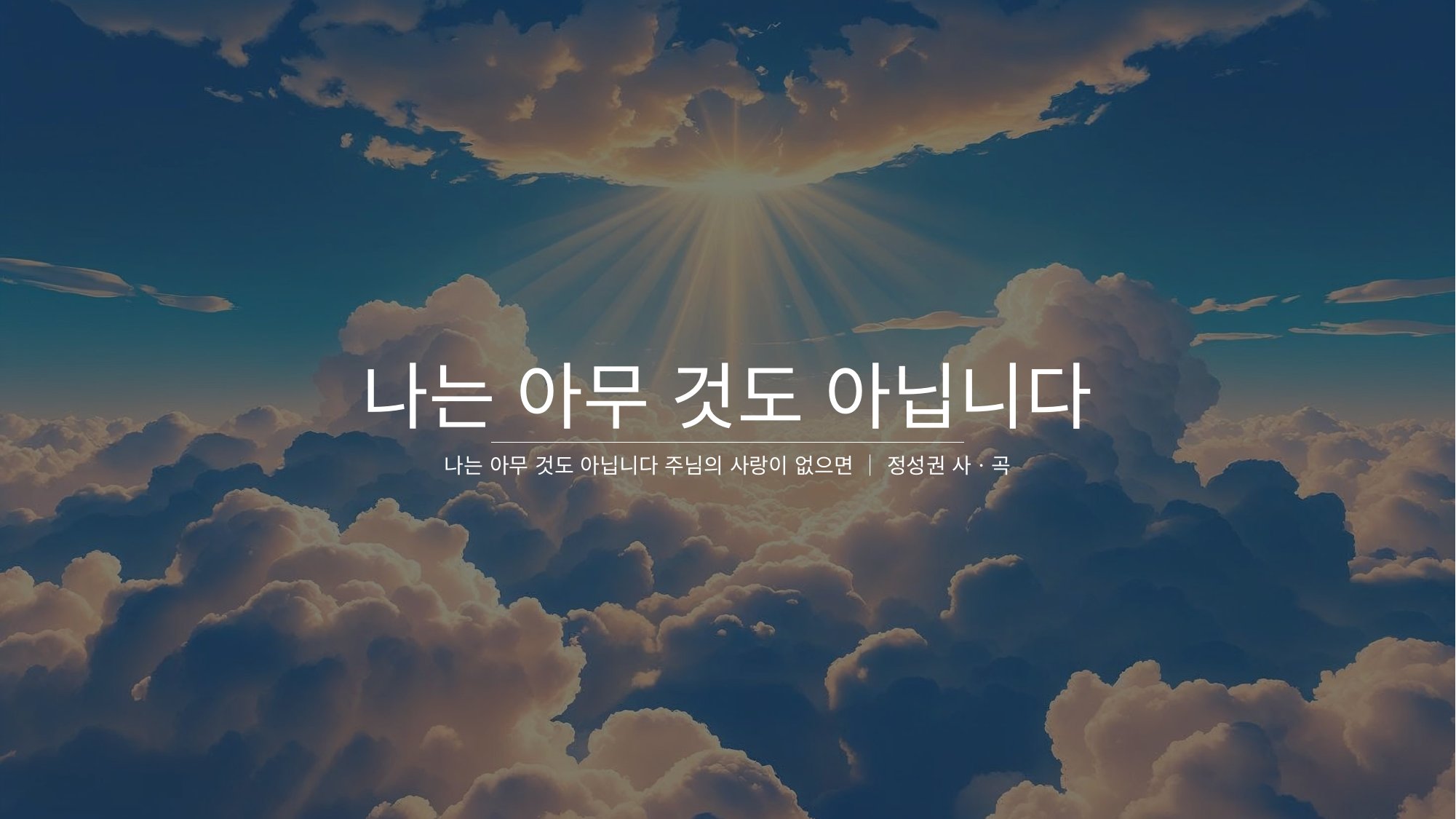

# 나는 아무 것도 아닙니다
나는 아무 것도 아닙니다 주님의 사랑이 없으면 │ 정성권 사ㆍ곡